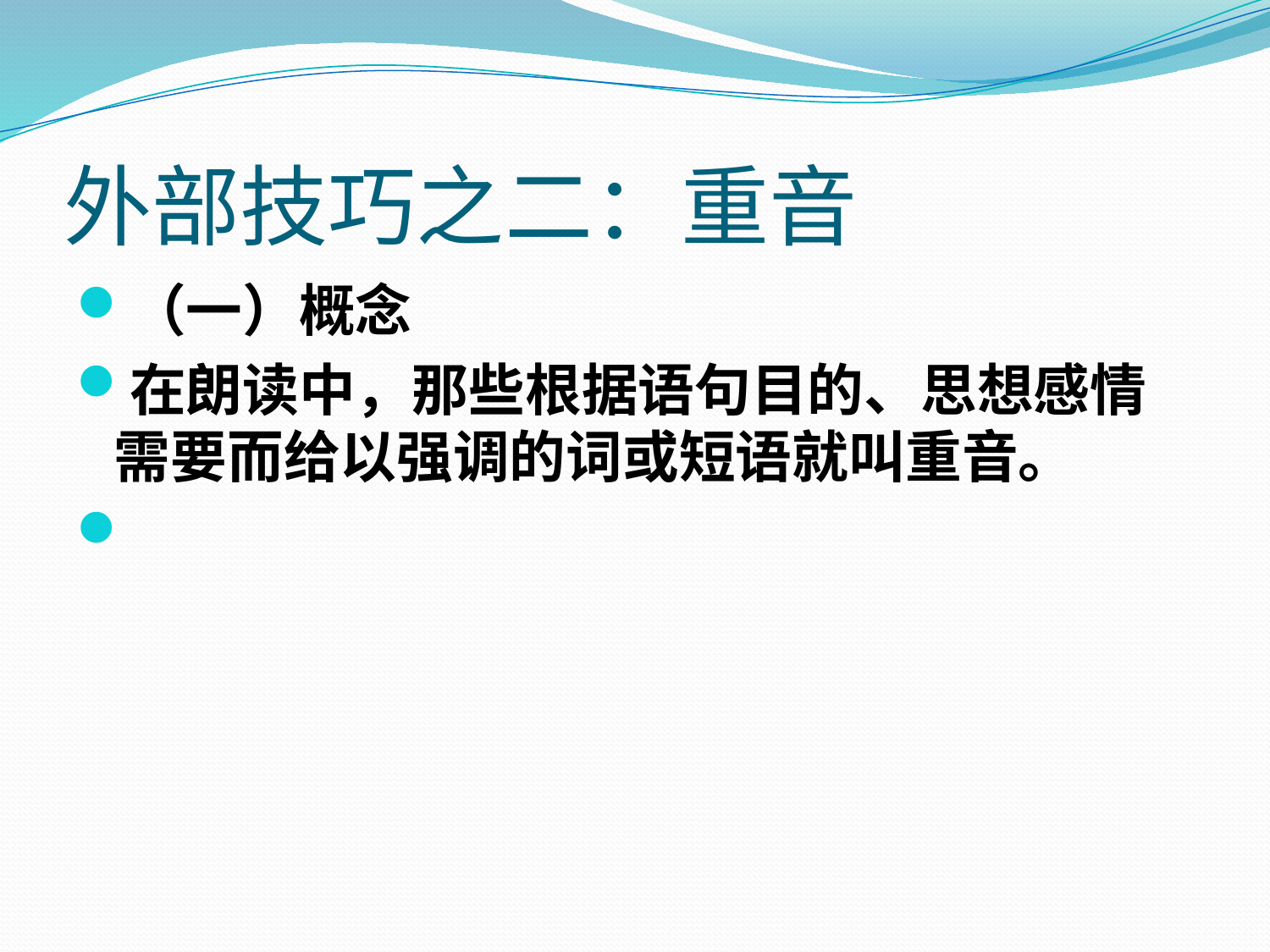

# 外部技巧之二：重音
（一）概念
在朗读中，那些根据语句目的、思想感情需要而给以强调的词或短语就叫重音。